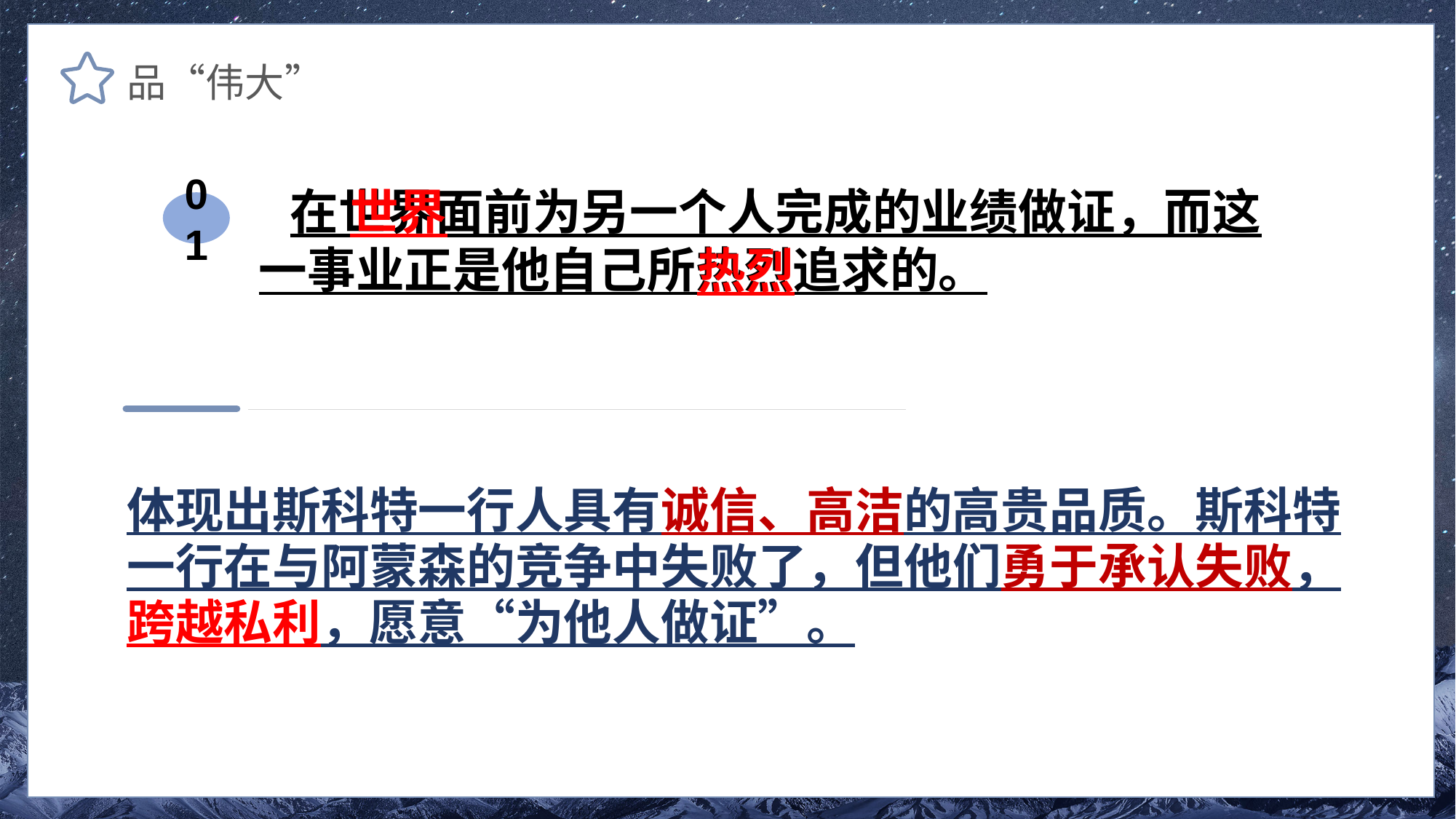

品“伟大”
    在世界面前为另一个人完成的业绩做证，而这一事业正是他自己所热烈追求的。

世界
01
热烈
体现出斯科特一行人具有诚信、高洁的高贵品质。斯科特一行在与阿蒙森的竞争中失败了，但他们勇于承认失败，跨越私利，愿意“为他人做证”。